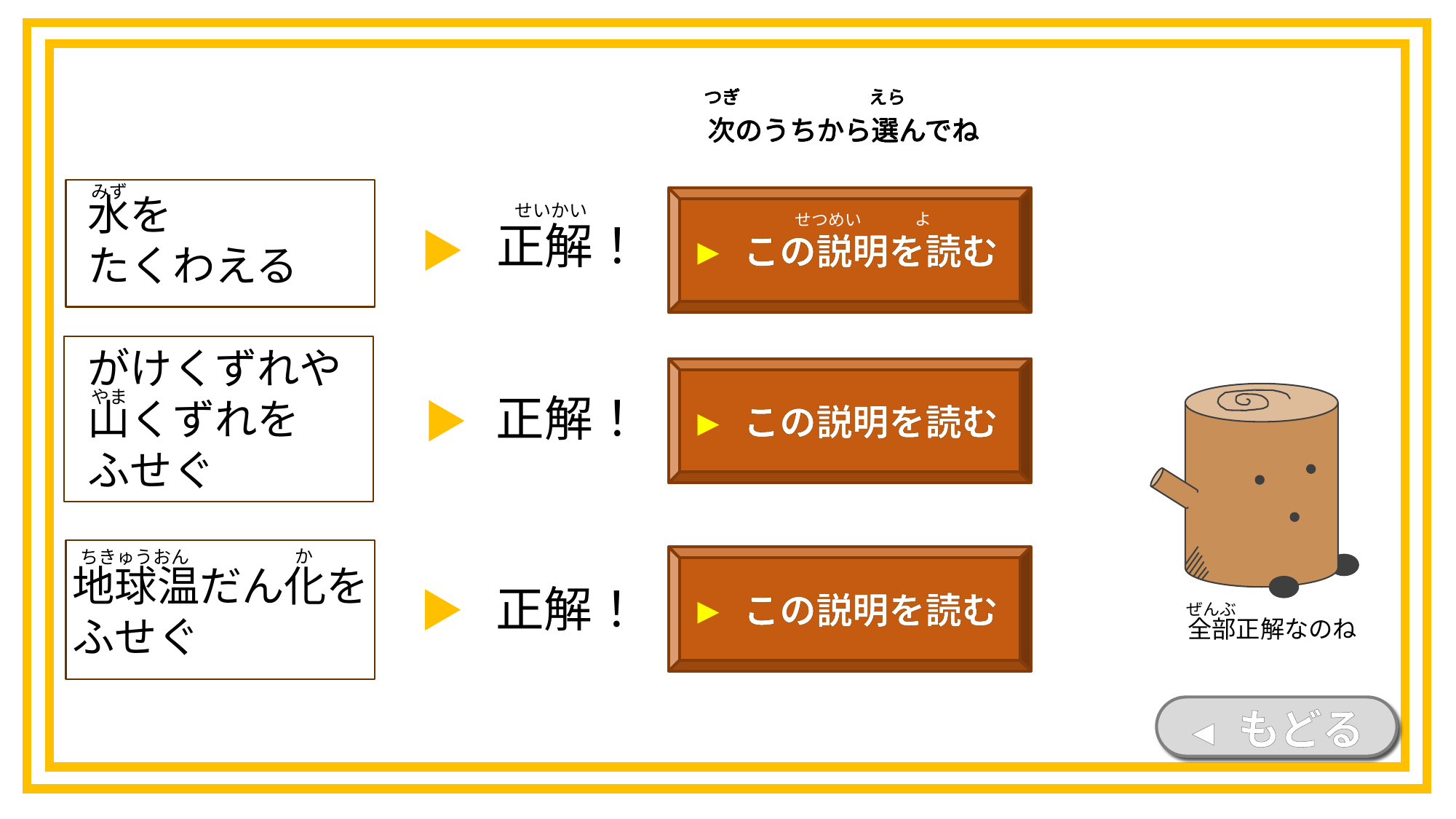

つぎ
えら
次のうちから選んでね
つぎ
えら
次のうちから選んでね
つぎ
えら
次のうちから選んでね
つぎ
えら
次のうちから選んでね
みず

水を
たくわえる
► この説明を読む
せいかい
よ
せつめい
正解！

がけくずれや山くずれを
ふせぐ
► この説明を読む
やま
正解！

か

ちきゅうおん
► この説明を読む
地球温だん化を
ふせぐ

正解！

ぜんぶ
全部正解なのね
◄ もどる